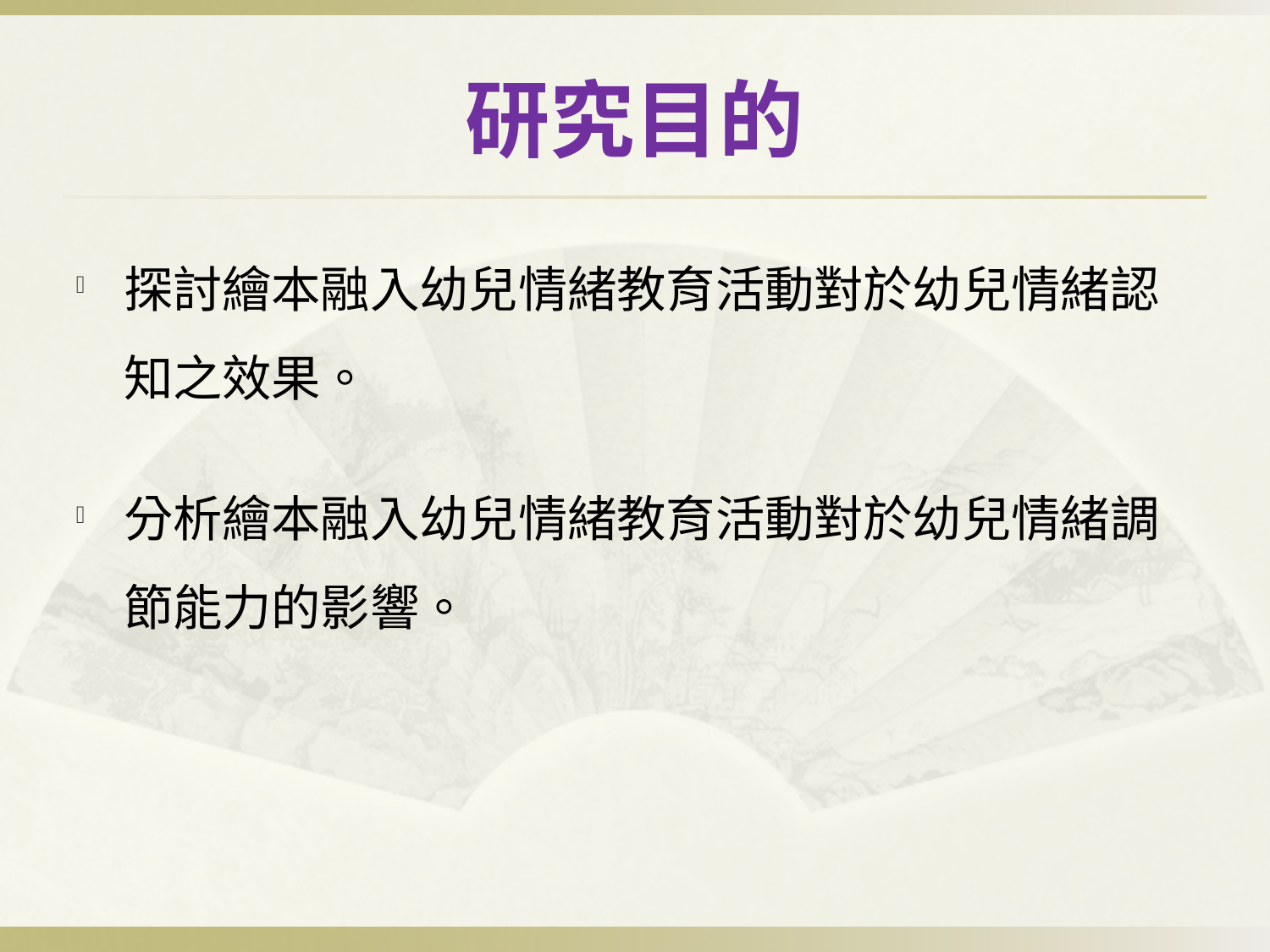

# 研究目的
探討繪本融入幼兒情緒教育活動對於幼兒情緒認知之效果。

分析繪本融入幼兒情緒教育活動對於幼兒情緒調節能力的影響。